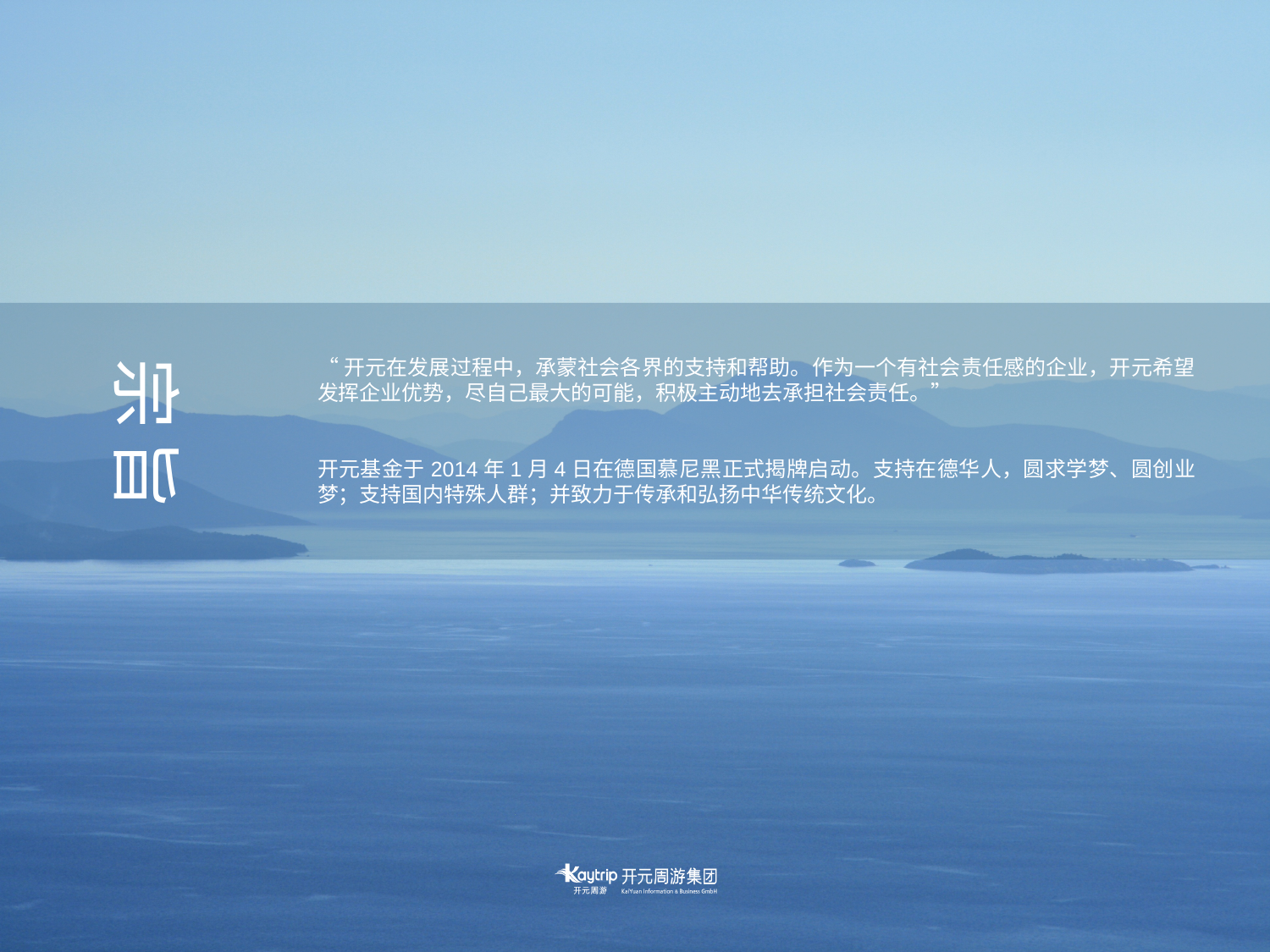

宗旨
“开元在发展过程中，承蒙社会各界的支持和帮助。作为一个有社会责任感的企业，开元希望发挥企业优势，尽自己最大的可能，积极主动地去承担社会责任。”

开元基金于2014年1月4日在德国慕尼黑正式揭牌启动。支持在德华人，圆求学梦、圆创业梦；支持国内特殊人群；并致力于传承和弘扬中华传统文化。